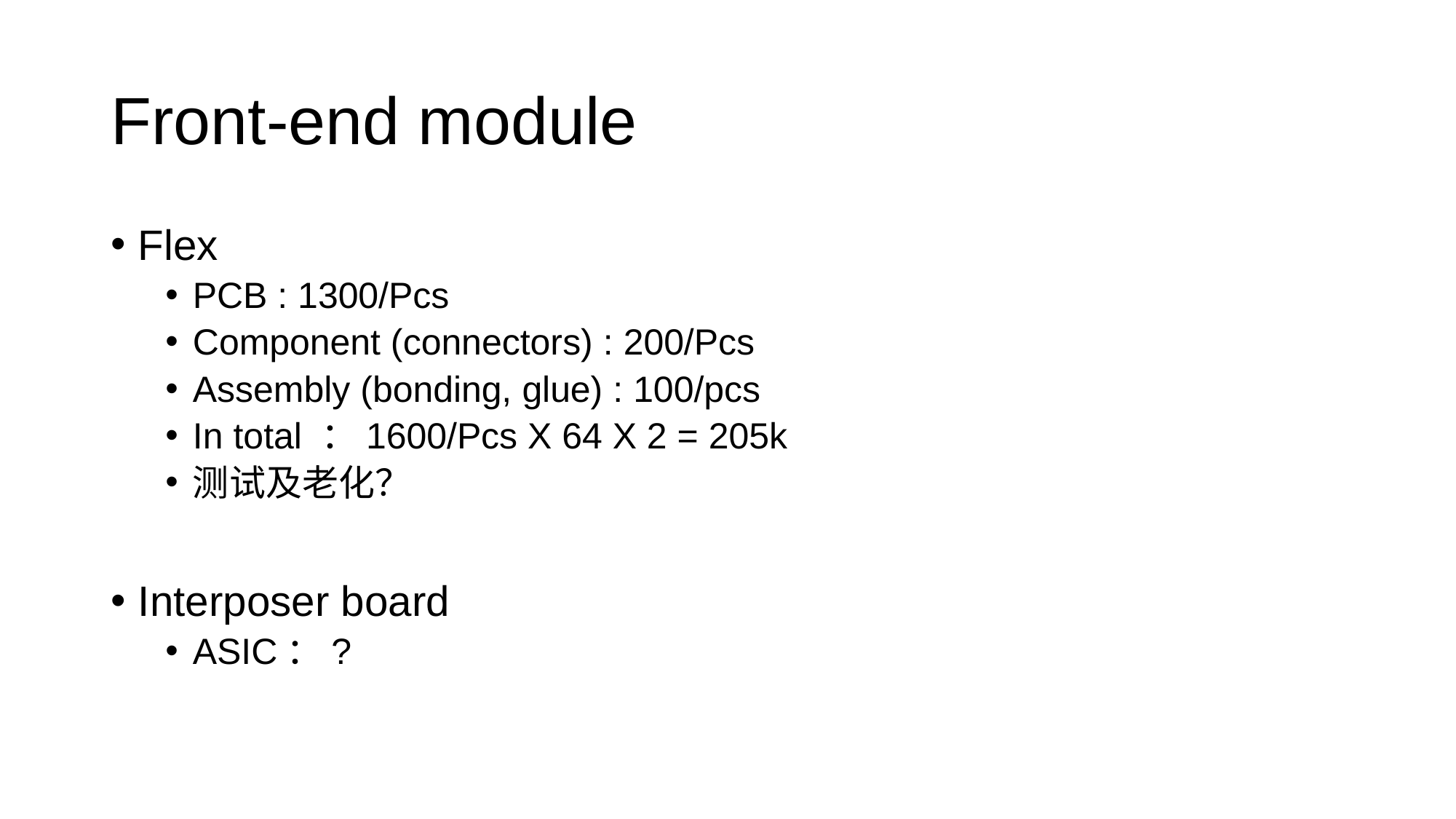

# Front-end module
Flex
PCB : 1300/Pcs
Component (connectors) : 200/Pcs
Assembly (bonding, glue) : 100/pcs
In total ：1600/Pcs X 64 X 2 = 205k
测试及老化？

Interposer board
ASIC：?